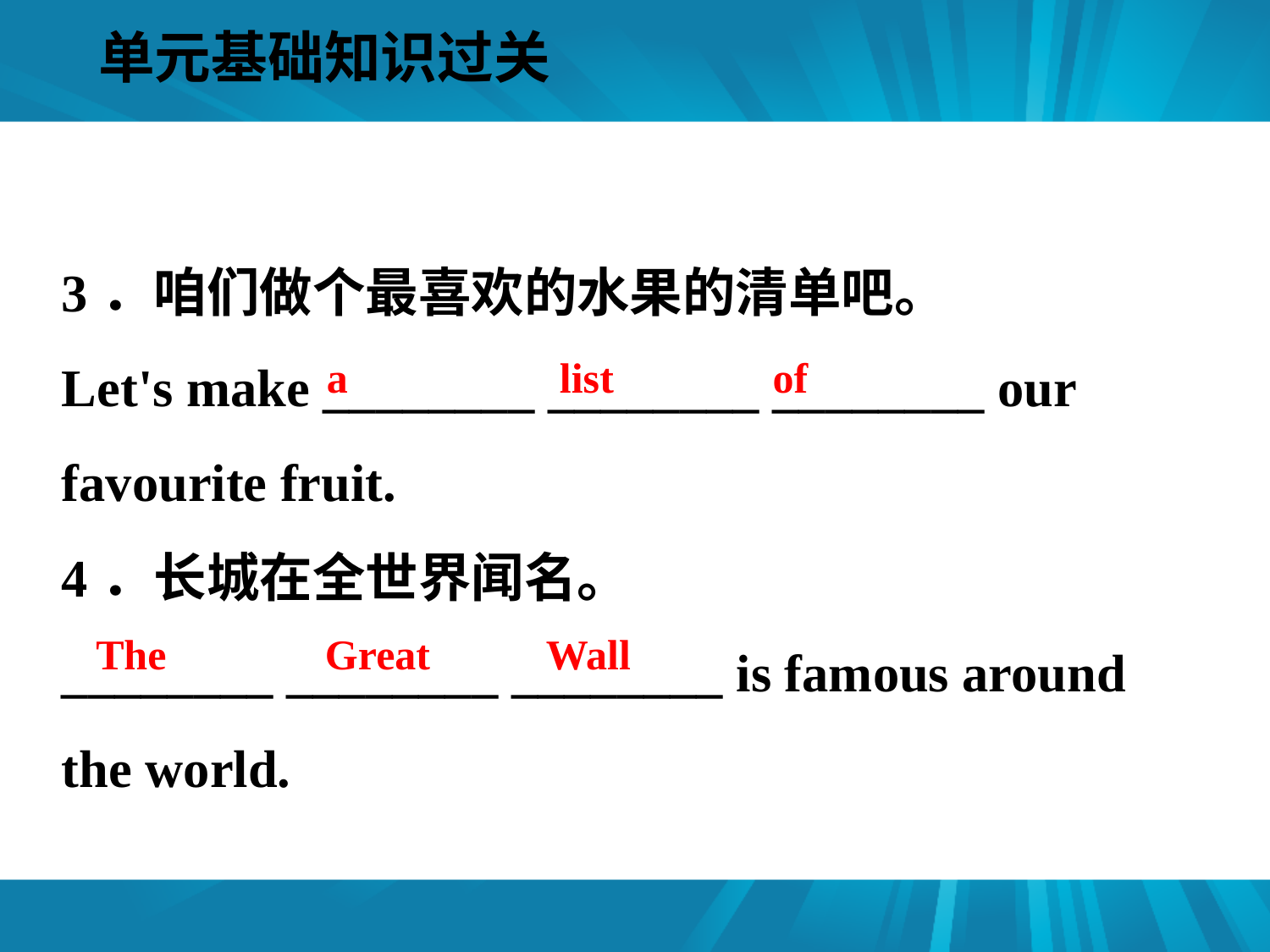

单元基础知识过关
#
3．咱们做个最喜欢的水果的清单吧。
Let's make ________ ________ ________ our favourite fruit.
4．长城在全世界闻名。
________ ________ ________ is famous around the world.
a                    list               of
The               Great           Wall